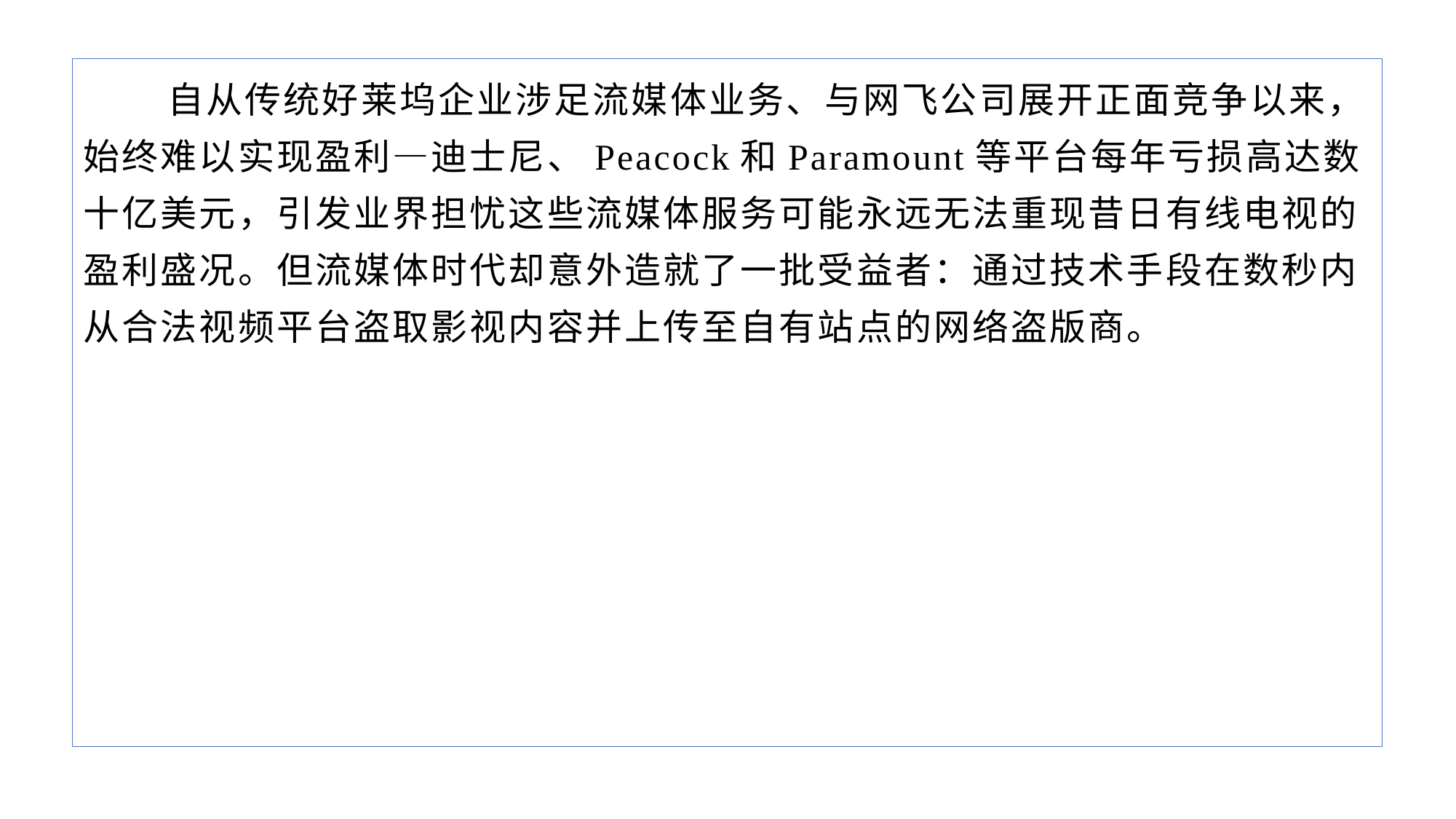

自从传统好莱坞企业涉足流媒体业务、与网飞公司展开正面竞争以来，始终难以实现盈利—迪士尼、Peacock和Paramount等平台每年亏损高达数十亿美元，引发业界担忧这些流媒体服务可能永远无法重现昔日有线电视的盈利盛况。但流媒体时代却意外造就了一批受益者：通过技术手段在数秒内从合法视频平台盗取影视内容并上传至自有站点的网络盗版商。